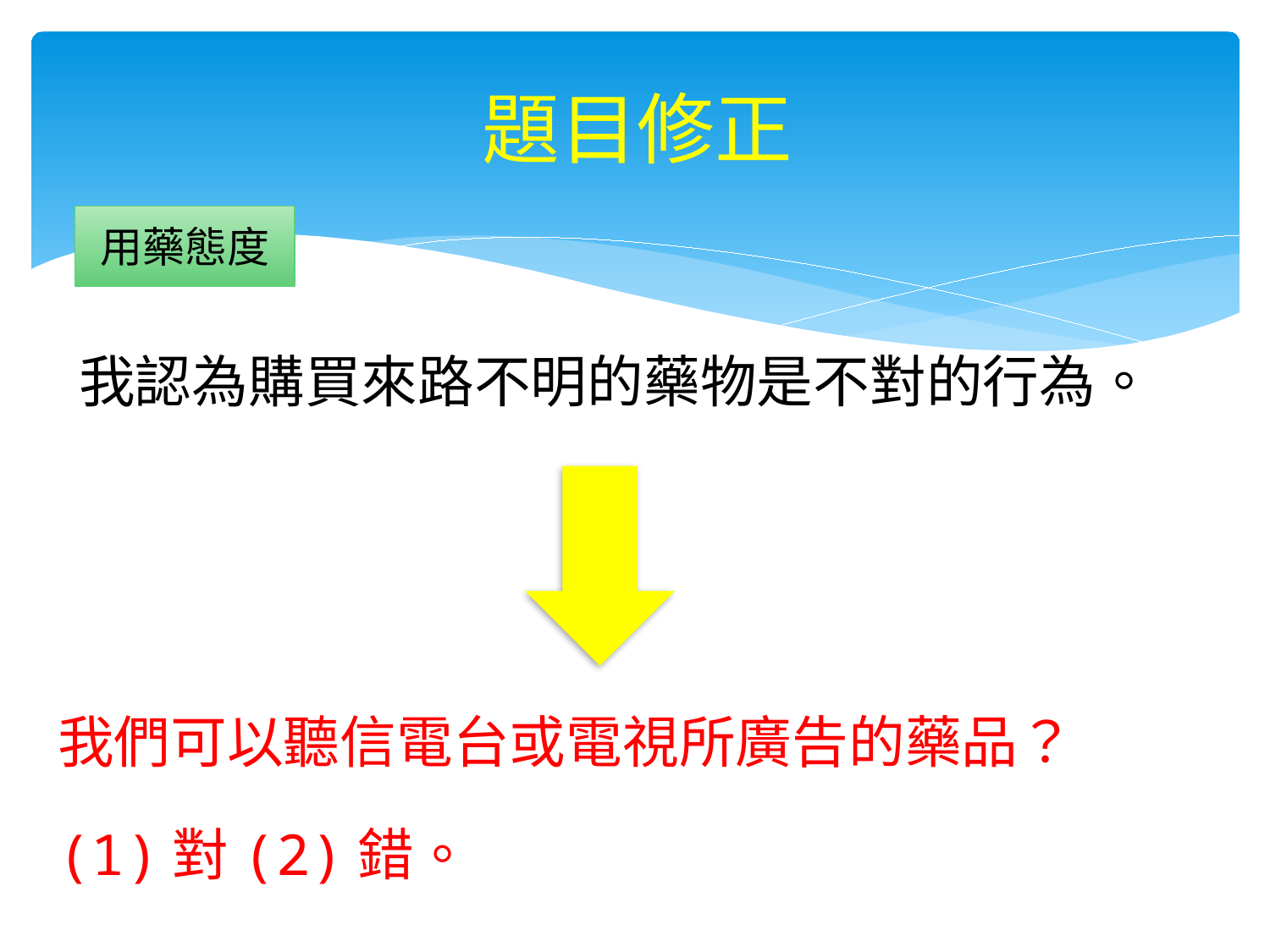

# 題目修正
用藥態度
我認為購買來路不明的藥物是不對的行為。

我們可以聽信電台或電視所廣告的藥品？
(1)對(2)錯。